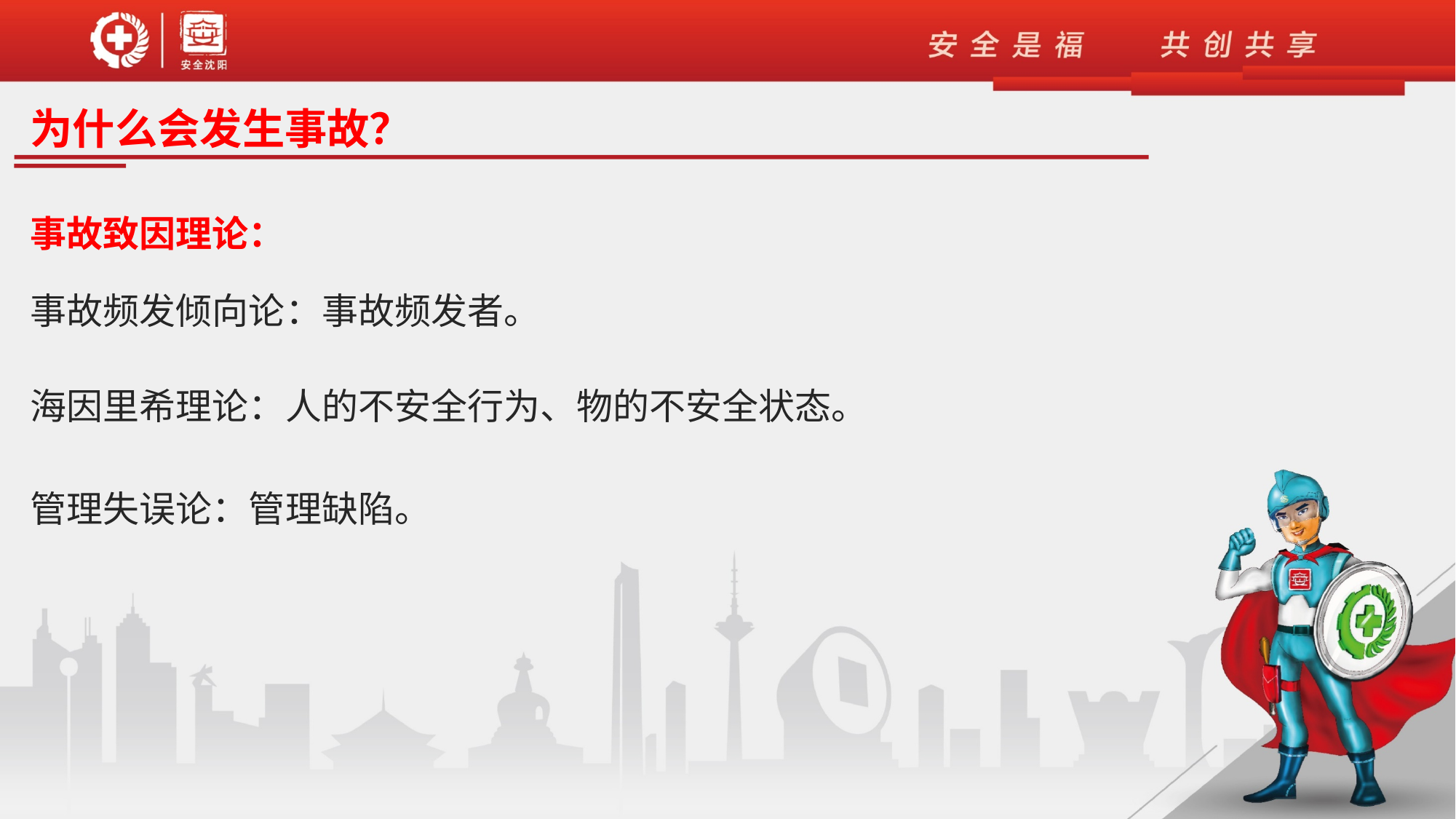

为什么会发生事故？

事故致因理论：
事故频发倾向论：事故频发者。
海因里希理论：人的不安全行为、物的不安全状态。
管理失误论：管理缺陷。